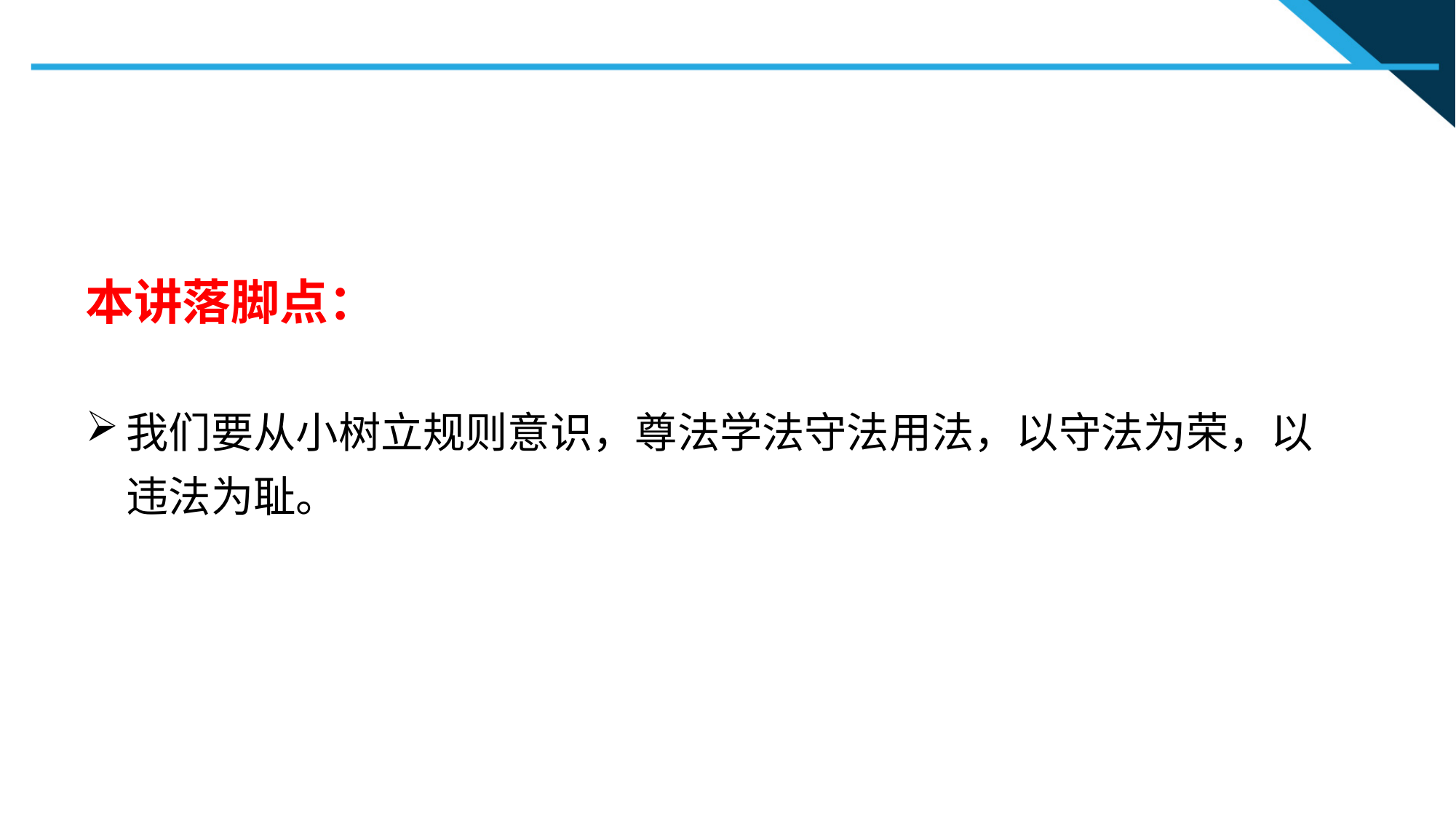

本讲落脚点：

我们要从小树立规则意识，尊法学法守法用法，以守法为荣，以违法为耻。